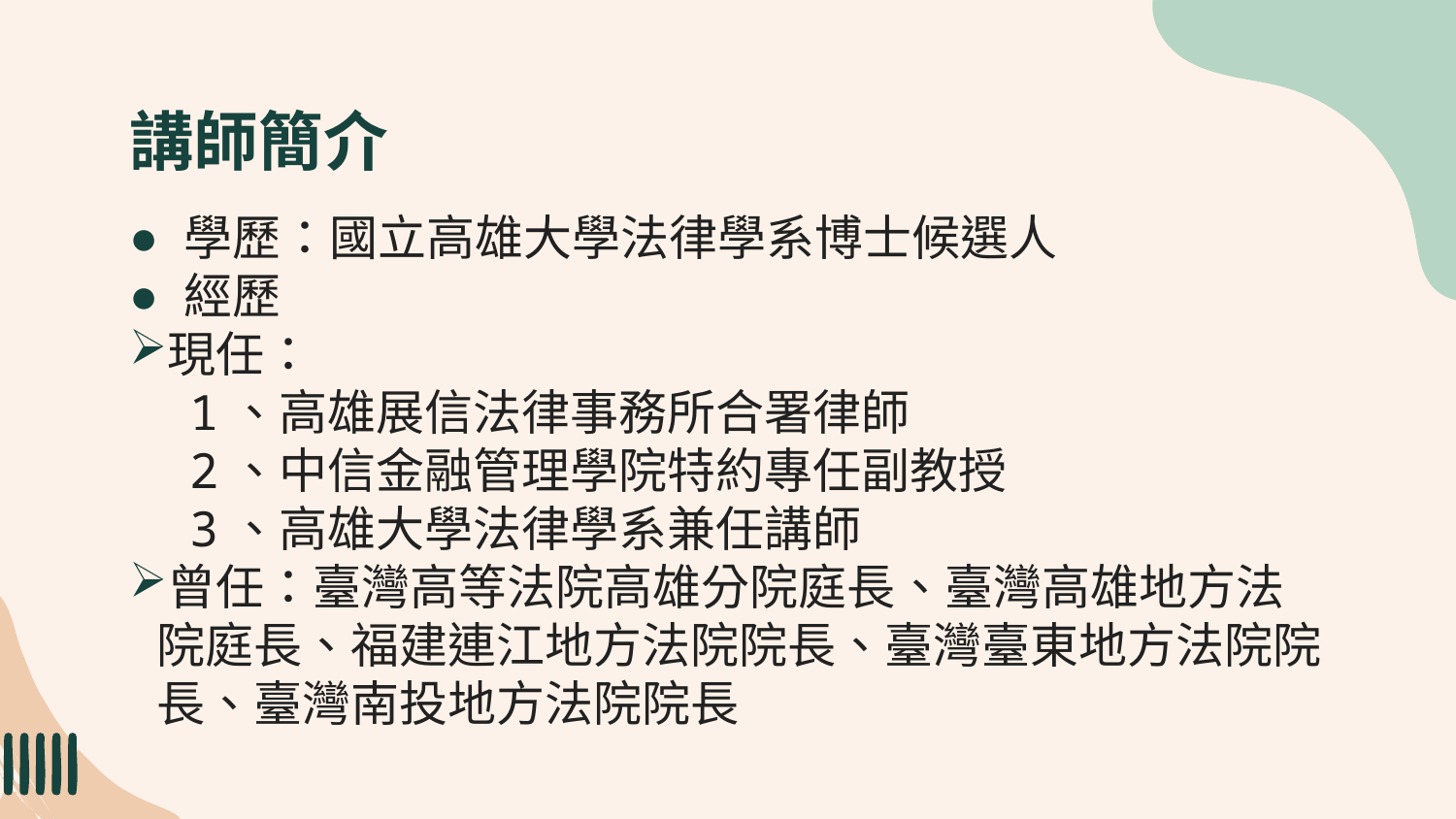

# 講師簡介
學歷：國立高雄大學法律學系博士候選人
經歷
現任：
　1、高雄展信法律事務所合署律師
　2、中信金融管理學院特約專任副教授
　3、高雄大學法律學系兼任講師
曾任：臺灣高等法院高雄分院庭長、臺灣高雄地方法院庭長、福建連江地方法院院長、臺灣臺東地方法院院長、臺灣南投地方法院院長